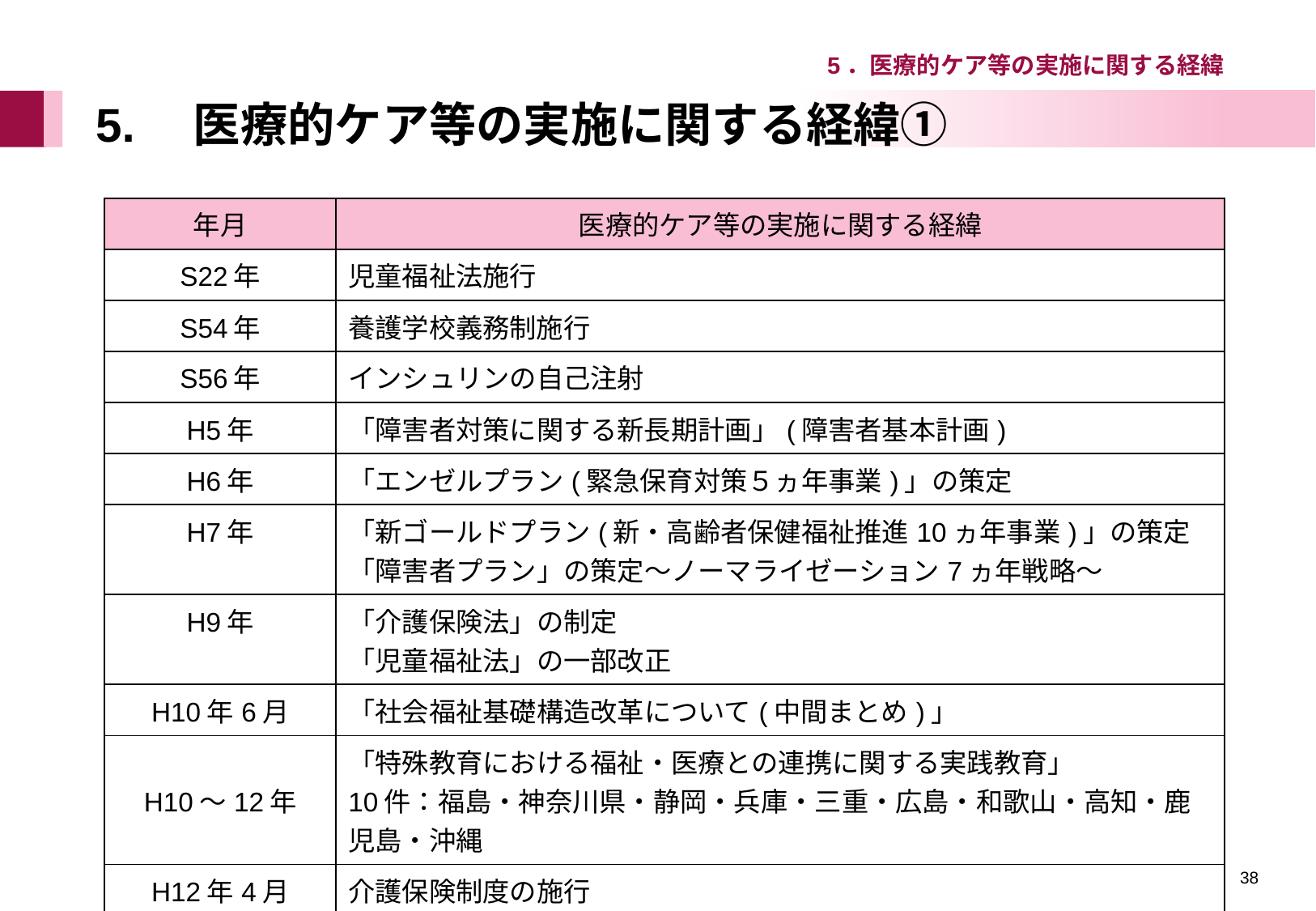

5．医療的ケア等の実施に関する経緯
# 5.　医療的ケア等の実施に関する経緯①
| 年月 | 医療的ケア等の実施に関する経緯 |
| --- | --- |
| S22年 | 児童福祉法施行 |
| S54年 | 養護学校義務制施行 |
| S56年 | インシュリンの自己注射 |
| H5年 | 「障害者対策に関する新長期計画」(障害者基本計画) |
| H6年 | 「エンゼルプラン(緊急保育対策５ヵ年事業)」の策定 |
| H7年 | 「新ゴールドプラン(新・高齢者保健福祉推進10ヵ年事業)」の策定 「障害者プラン」の策定～ノーマライゼーション7ヵ年戦略～ |
| H9年 | 「介護保険法」の制定 「児童福祉法」の一部改正 |
| H10年6月 | 「社会福祉基礎構造改革について(中間まとめ)」 |
| H10～12年 | 「特殊教育における福祉・医療との連携に関する実践教育」 10件：福島・神奈川県・静岡・兵庫・三重・広島・和歌山・高知・鹿児島・沖縄 |
| H12年4月 | 介護保険制度の施行 |
38